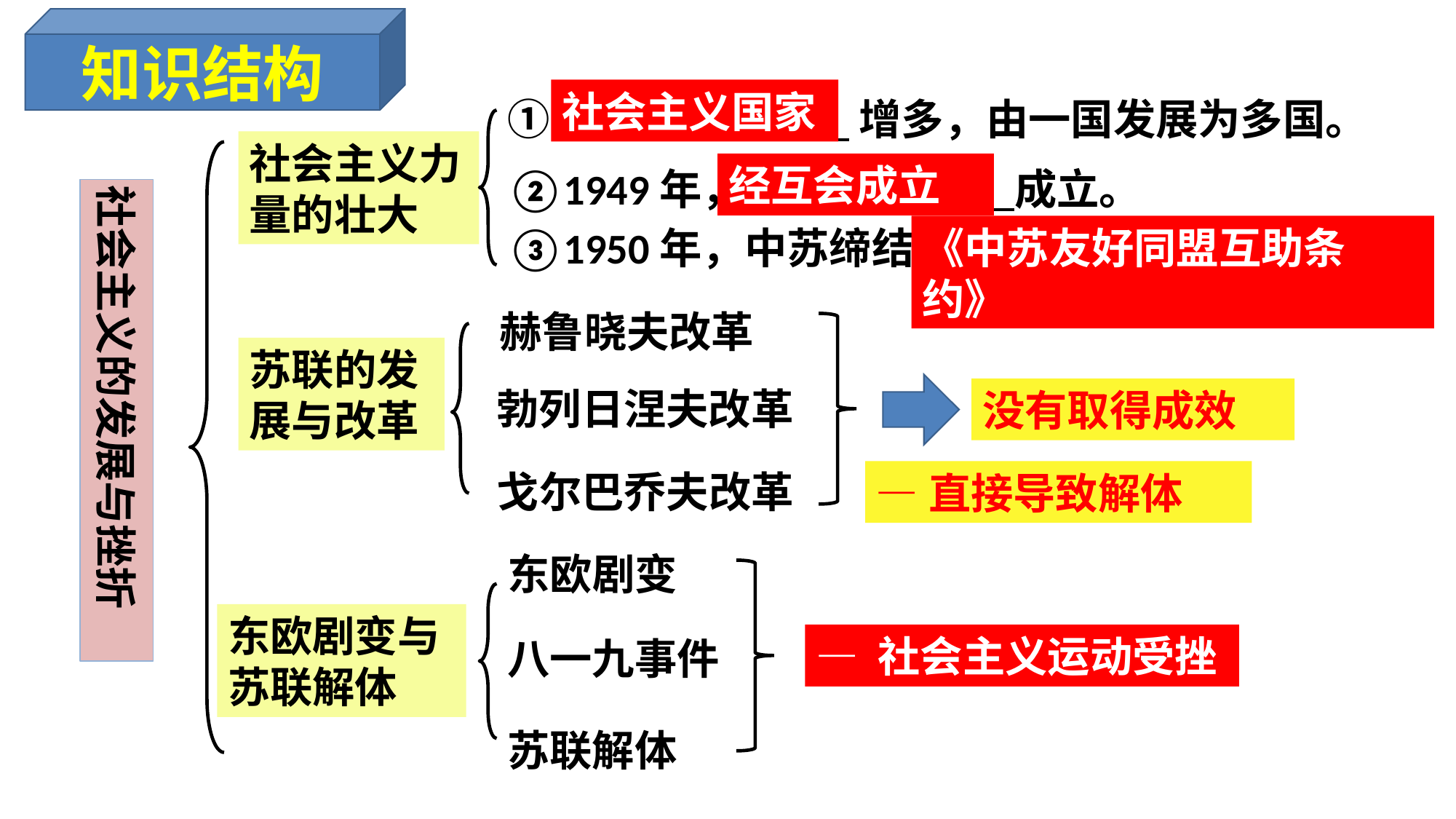

知识结构
社会主义国家
①                               增多，由一国发展为多国。

社会主义力
量的壮大

经互会成立
②1949年，                            成立。

社会主义的发展与挫折
③1950年，中苏缔结                                           。
《中苏友好同盟互助条约》
 赫鲁晓夫改革

苏联的发
展与改革

没有取得成效
勃列日涅夫改革
 戈尔巴乔夫改革
—直接导致解体
东欧剧变

东欧剧变与
苏联解体
— 社会主义运动受挫
八一九事件
苏联解体